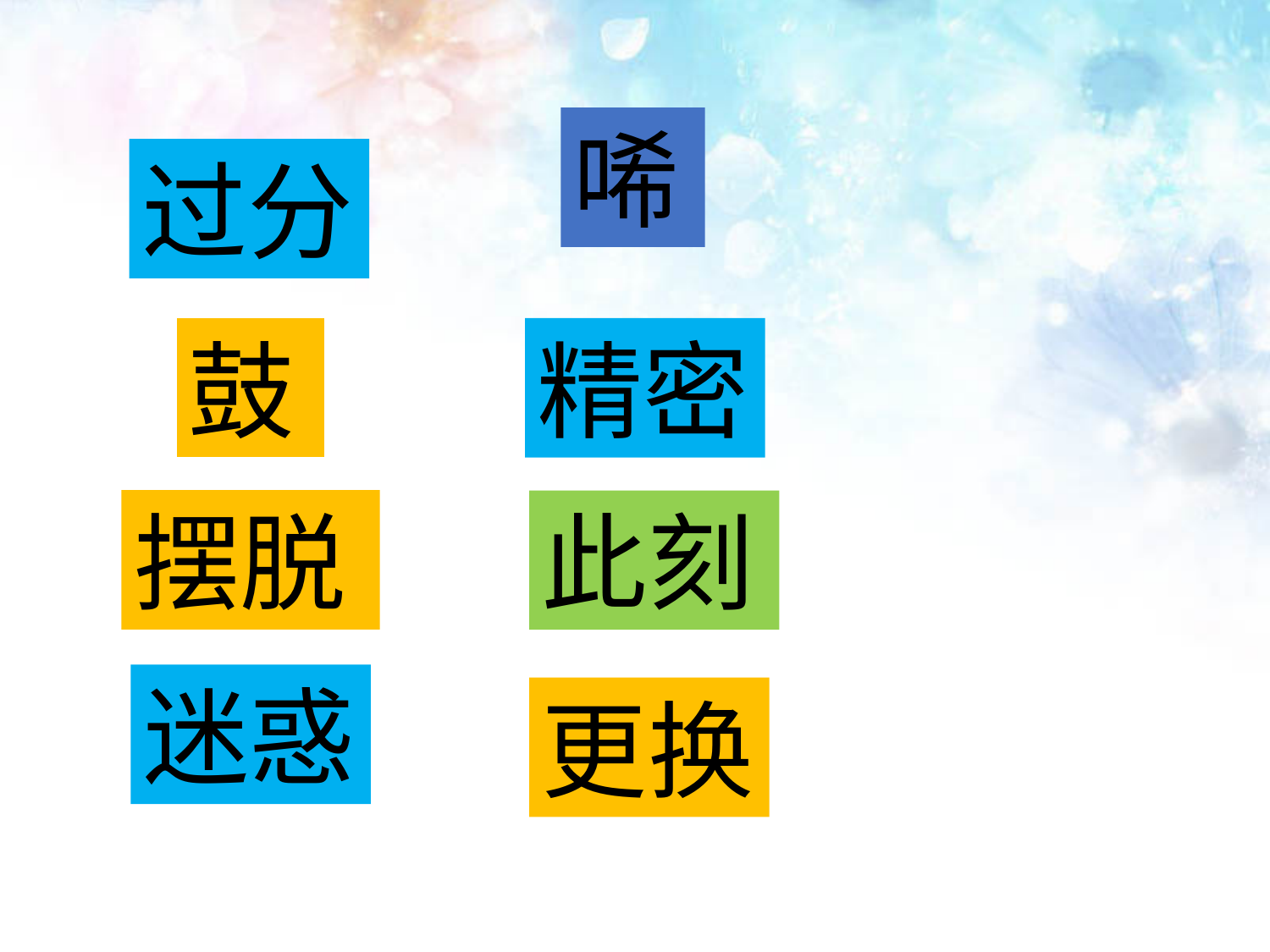

唏
过分
精密
鼓
摆脱
此刻
迷惑
更换